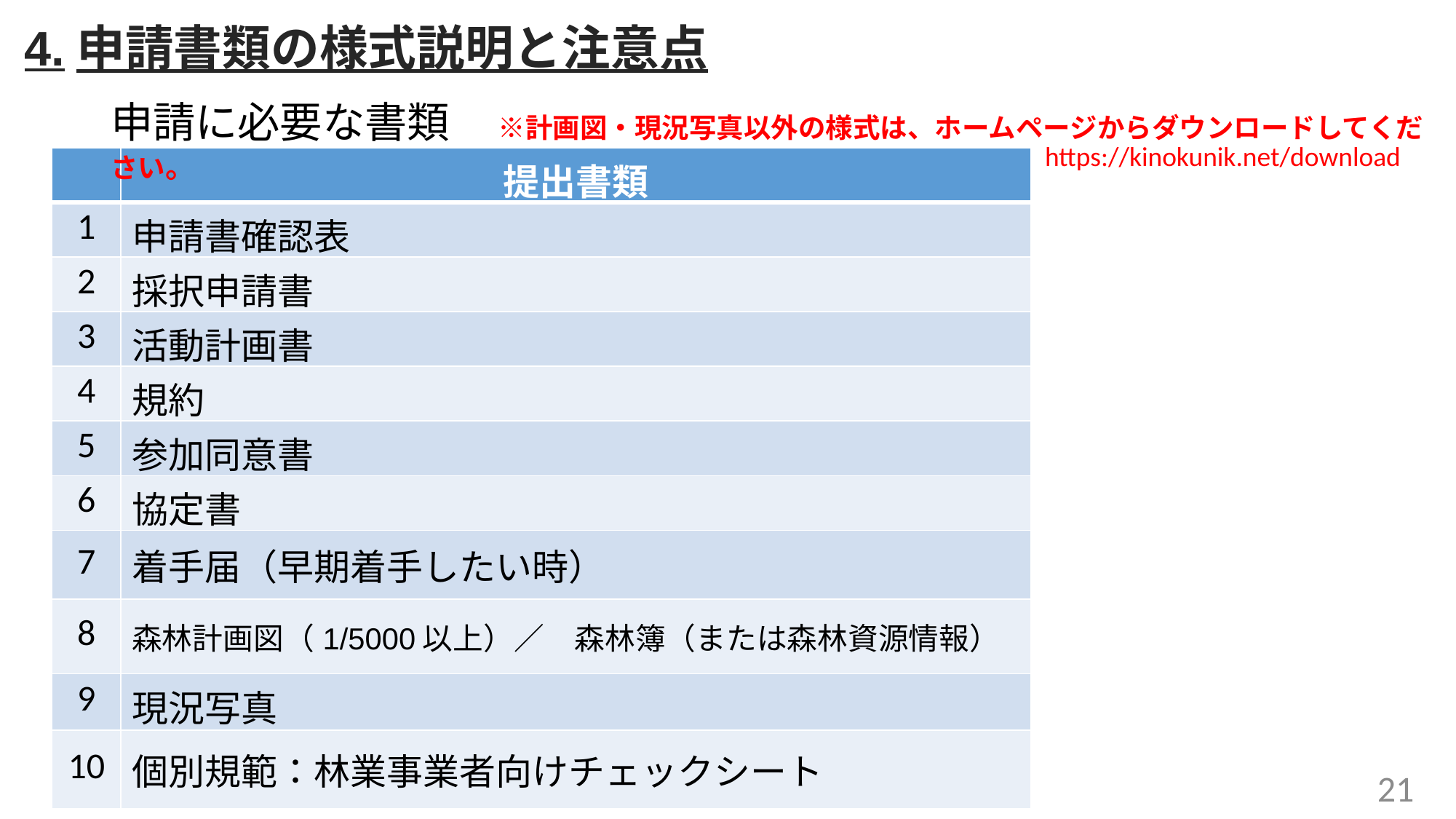

# 4.申請書類の様式説明と注意点
申請に必要な書類　※計画図・現況写真以外の様式は、ホームページからダウンロードしてください。
https://kinokunik.net/download
|  | 提出書類 |
| --- | --- |
| 1 | 申請書確認表 |
| 2 | 採択申請書 |
| 3 | 活動計画書 |
| 4 | 規約 |
| 5 | 参加同意書 |
| 6 | 協定書 |
| 7 | 着手届（早期着手したい時） |
| 8 | 森林計画図（1/5000以上）／　森林簿（または森林資源情報） |
| 9 | 現況写真 |
| 10 | 個別規範：林業事業者向けチェックシート |

21